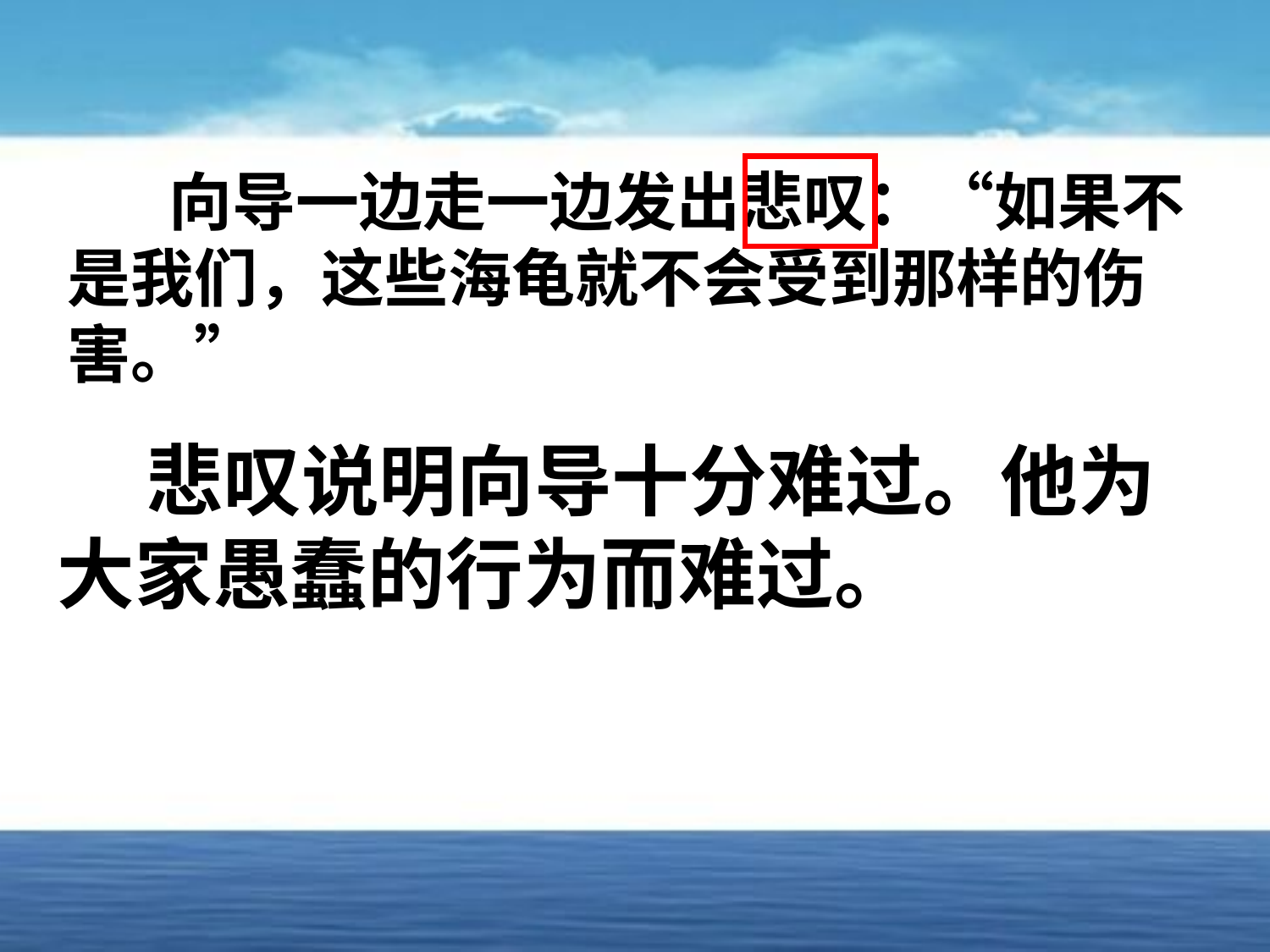

向导一边走一边发出悲叹：“如果不是我们，这些海龟就不会受到那样的伤害。”

    悲叹说明向导十分难过。他为大家愚蠢的行为而难过。